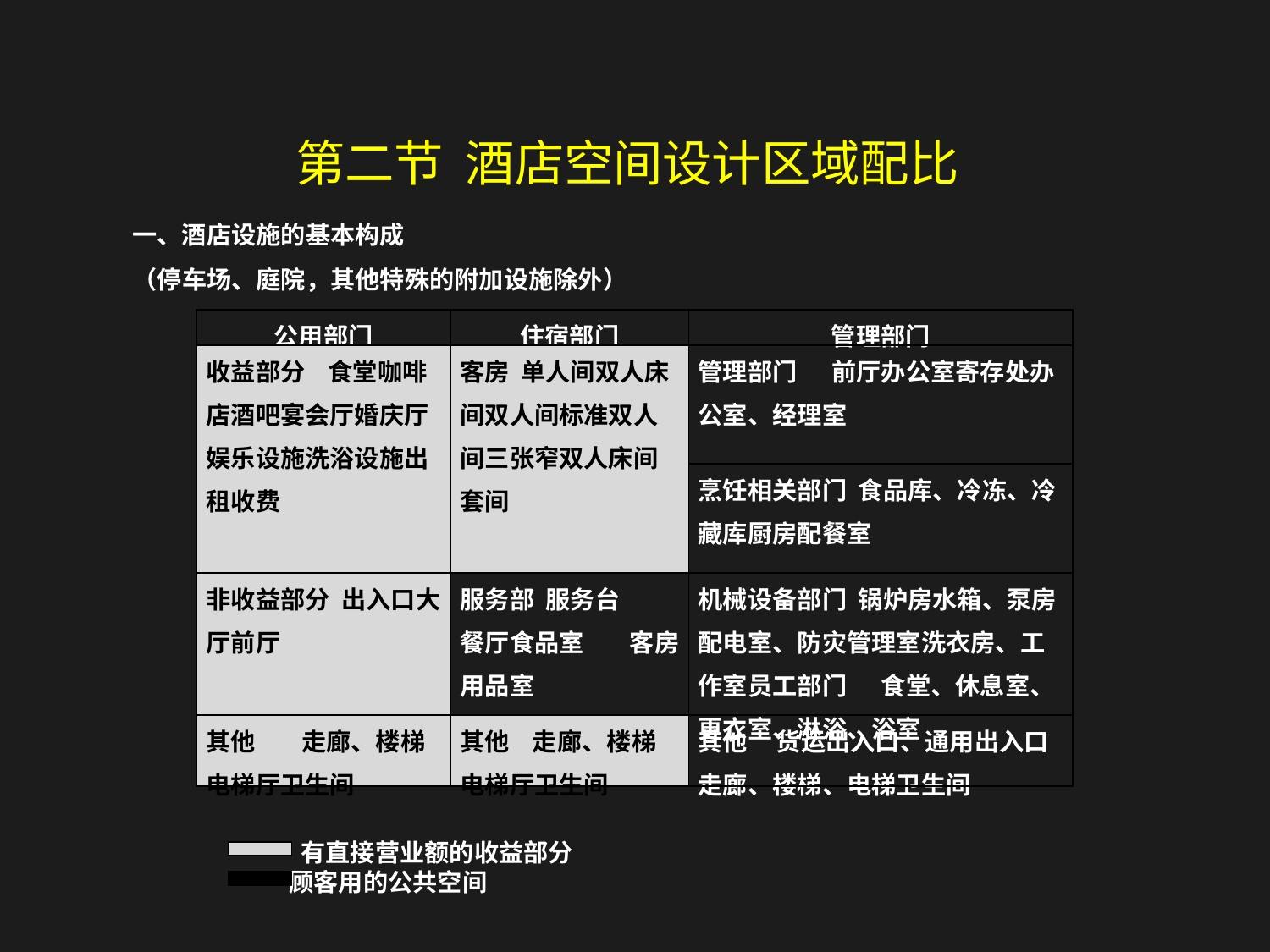

第二节  酒店空间设计区域配比
一、酒店设施的基本构成
（停车场、庭院，其他特殊的附加设施除外）
| 公用部门 | 住宿部门 | 管理部门 |
| --- | --- | --- |
| 收益部分 食堂咖啡店酒吧宴会厅婚庆厅娱乐设施洗浴设施出租收费 | 客房 单人间双人床间双人间标准双人间三张窄双人床间套间 | 管理部门 前厅办公室寄存处办公室、经理室 |
|  |  | 烹饪相关部门 食品库、冷冻、冷藏库厨房配餐室 |
| 非收益部分 出入口大厅前厅 | 服务部 服务台 餐厅食品室 客房用品室 | 机械设备部门 锅炉房水箱、泵房配电室、防灾管理室洗衣房、工作室员工部门 食堂、休息室、更衣室、淋浴、浴室 |
| 其他 走廊、楼梯电梯厅卫生间 | 其他 走廊、楼梯电梯厅卫生间 | 其他 货运出入口、通用出入口走廊、楼梯、电梯卫生间 |
       有直接营业额的收益部分
    顾客用的公共空间